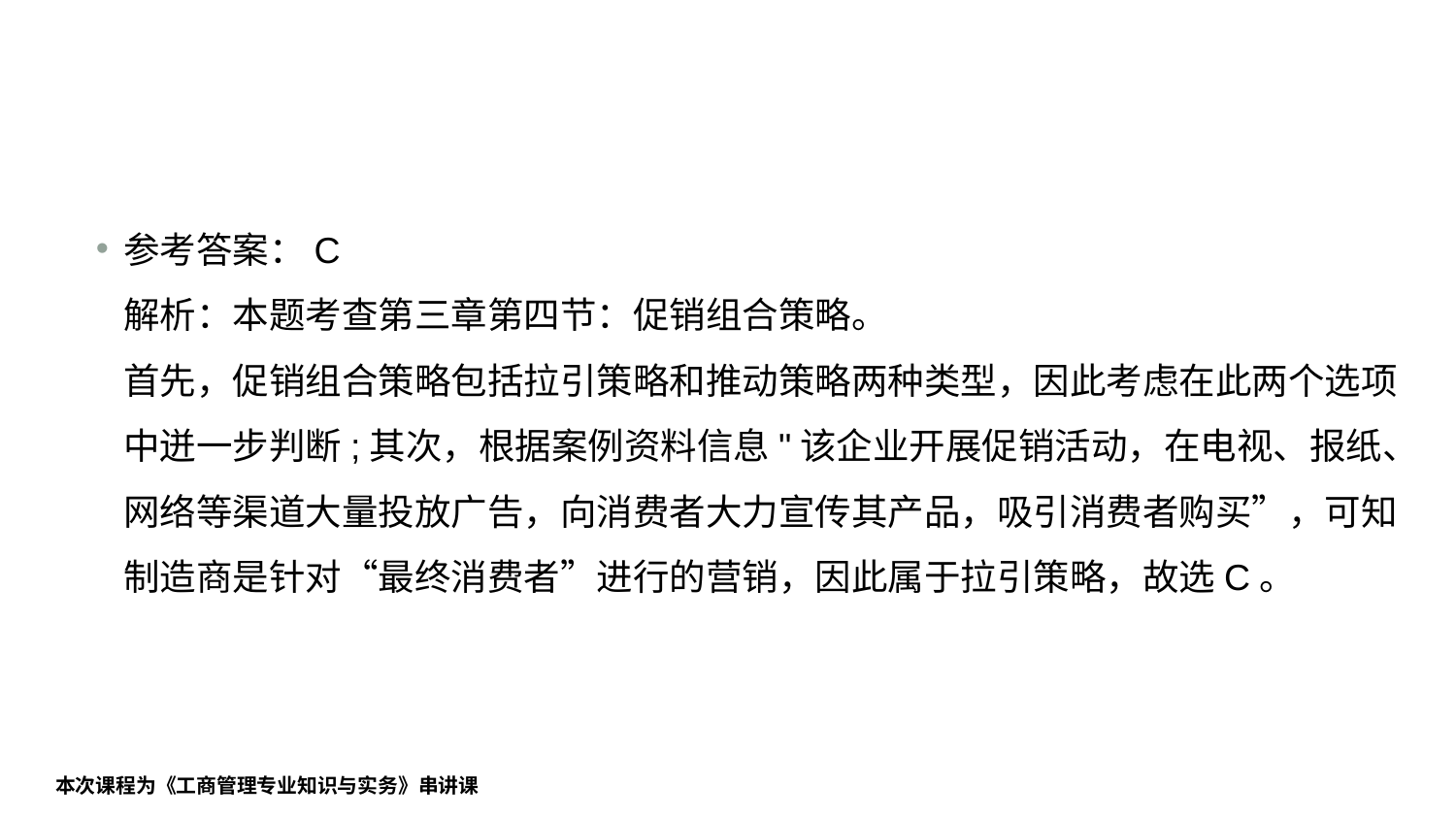

#

参考答案：C
解析：本题考查第三章第四节：促销组合策略。
首先，促销组合策略包括拉引策略和推动策略两种类型，因此考虑在此两个选项中迸一步判断;其次，根据案例资料信息"该企业开展促销活动，在电视、报纸、网络等渠道大量投放广告，向消费者大力宣传其产品，吸引消费者购买”，可知制造商是针对“最终消费者”进行的营销，因此属于拉引策略，故选C。